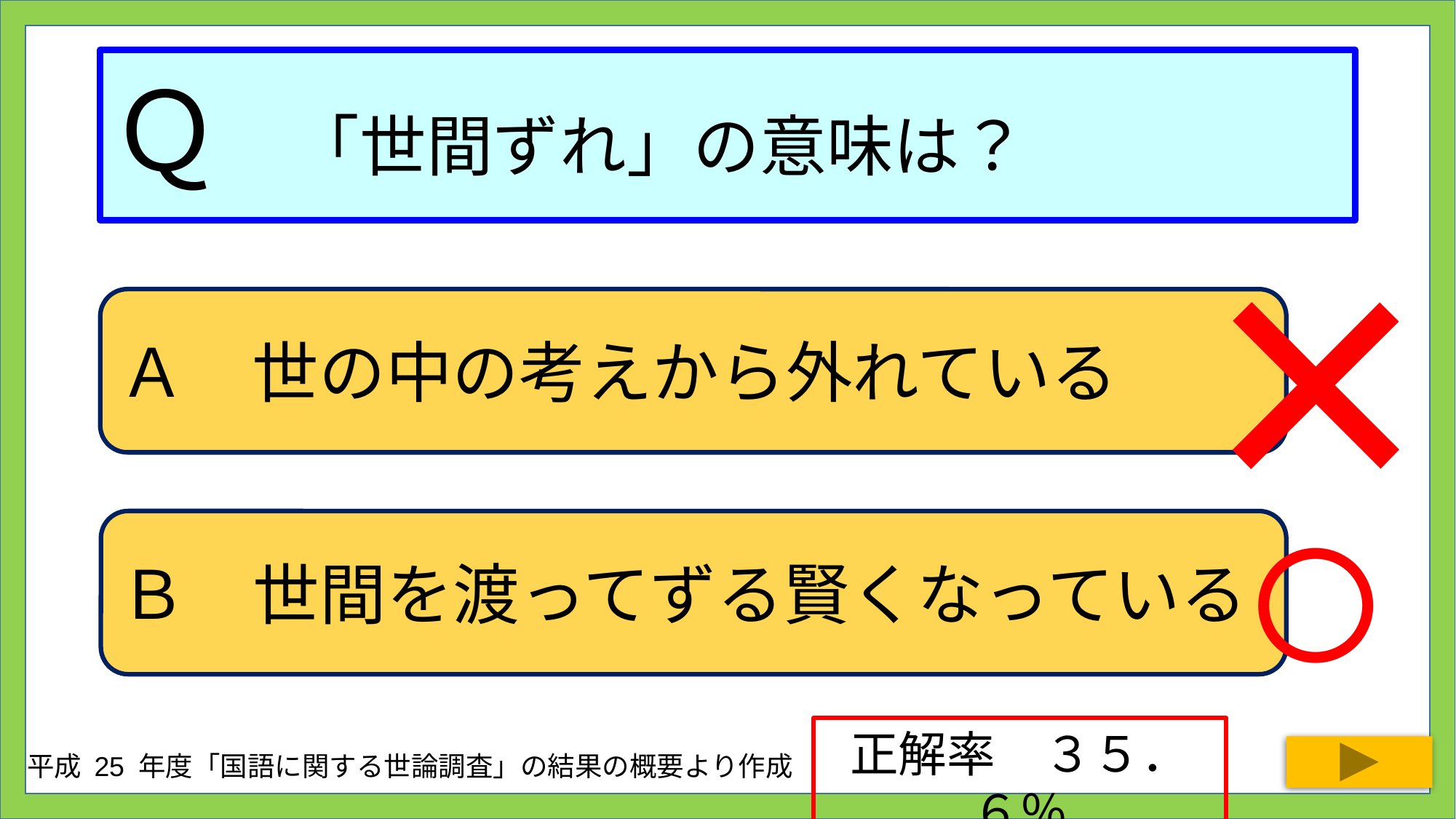

# Ｑ　「世間ずれ」の意味は？
×
Ａ　世の中の考えから外れている
○
Ｂ　世間を渡ってずる賢くなっている
正解率　３５．６％

平成 25 年度「国語に関する世論調査」の結果の概要より作成